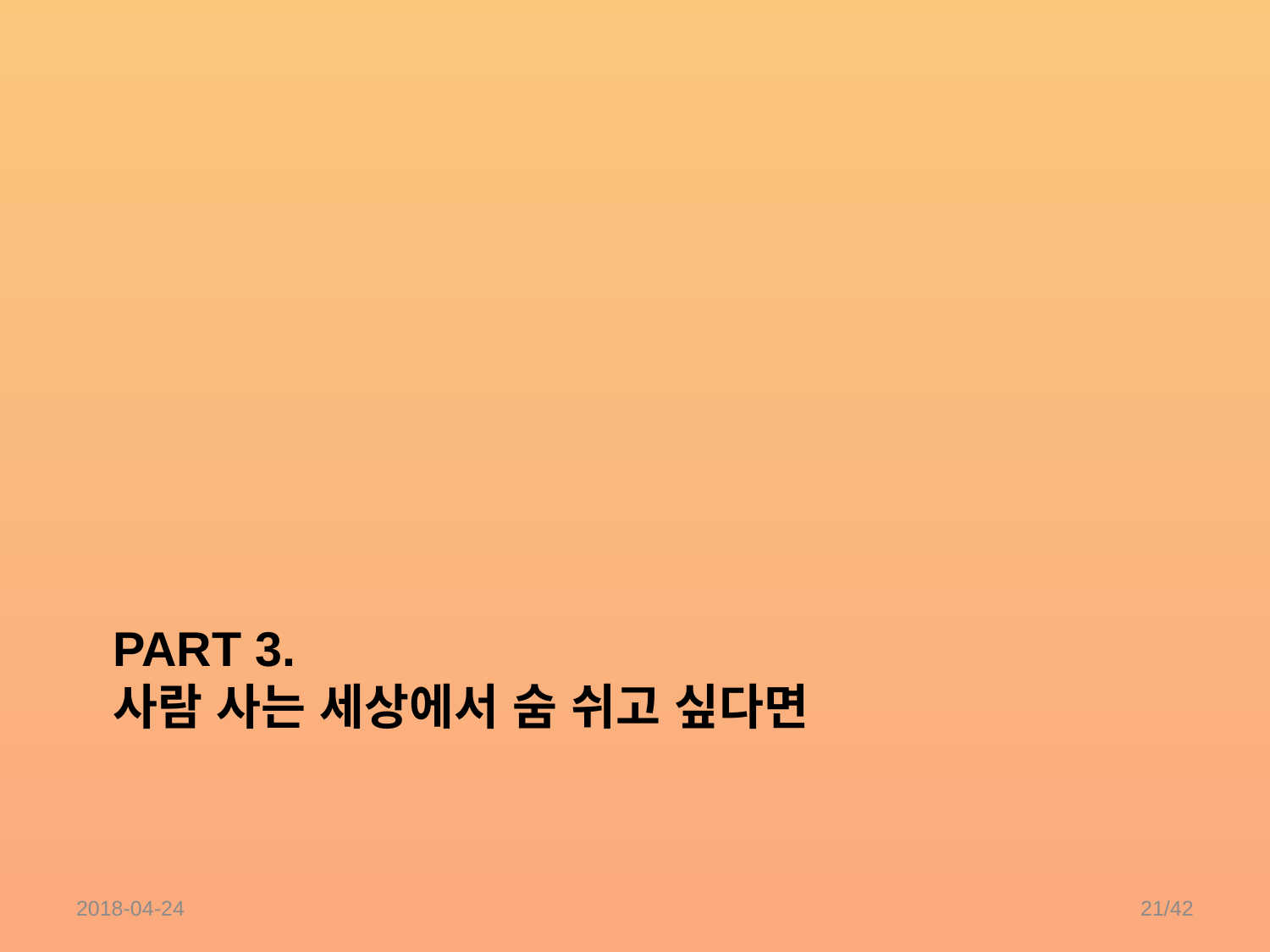

# PART 3. 사람 사는 세상에서 숨 쉬고 싶다면
2018-04-24
21/42